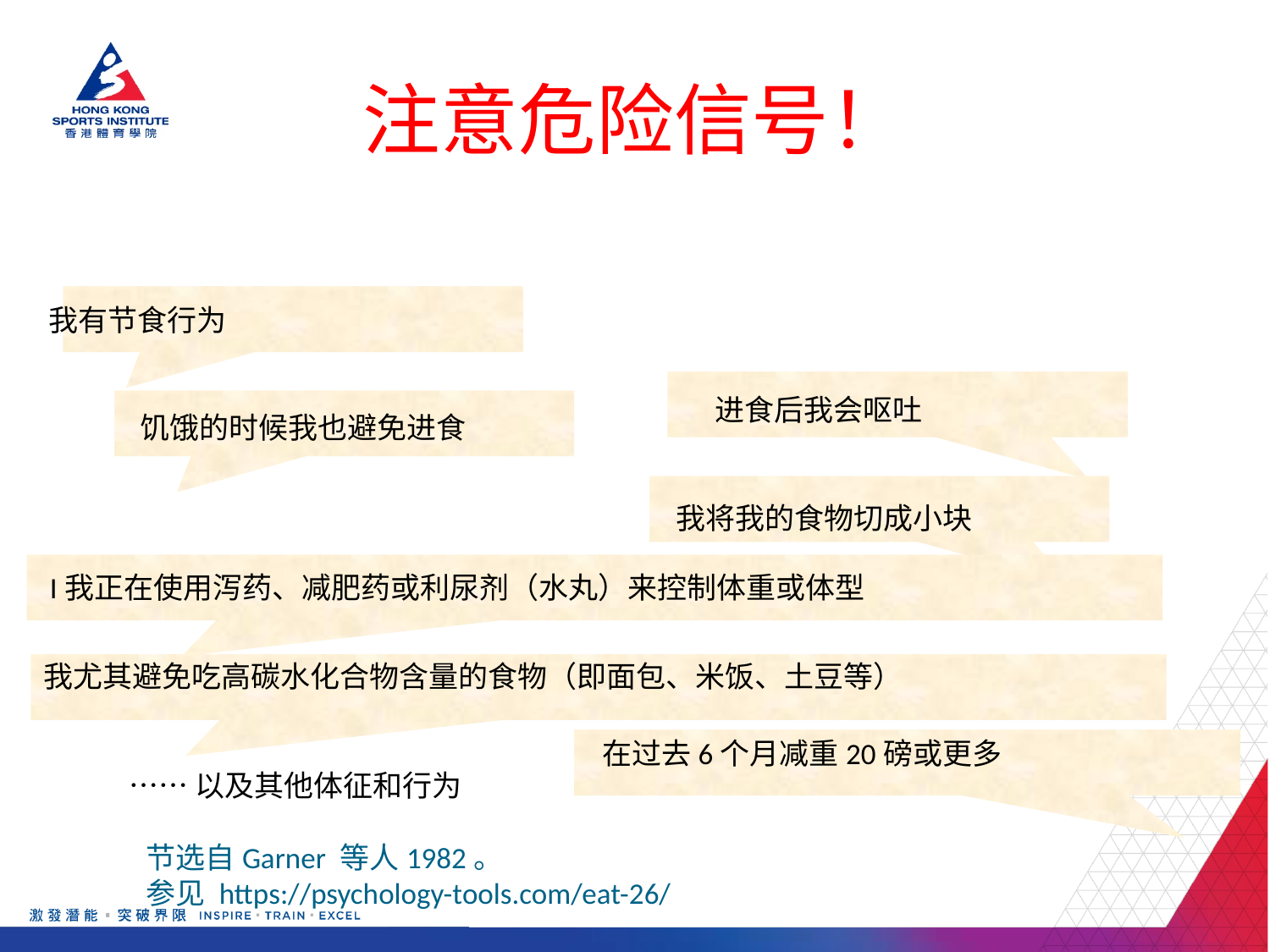

# 注意危险信号！

我有节食行为

进食后我会呕吐

饥饿的时候我也避免进食

我将我的食物切成小块

I我正在使用泻药、减肥药或利尿剂（水丸）来控制体重或体型
我尤其避免吃高碳水化合物含量的食物（即面包、米饭、土豆等）

在过去6个月减重20磅或更多
……以及其他体征和行为
节选自Garner 等人1982。
参见 https://psychology-tools.com/eat-26/